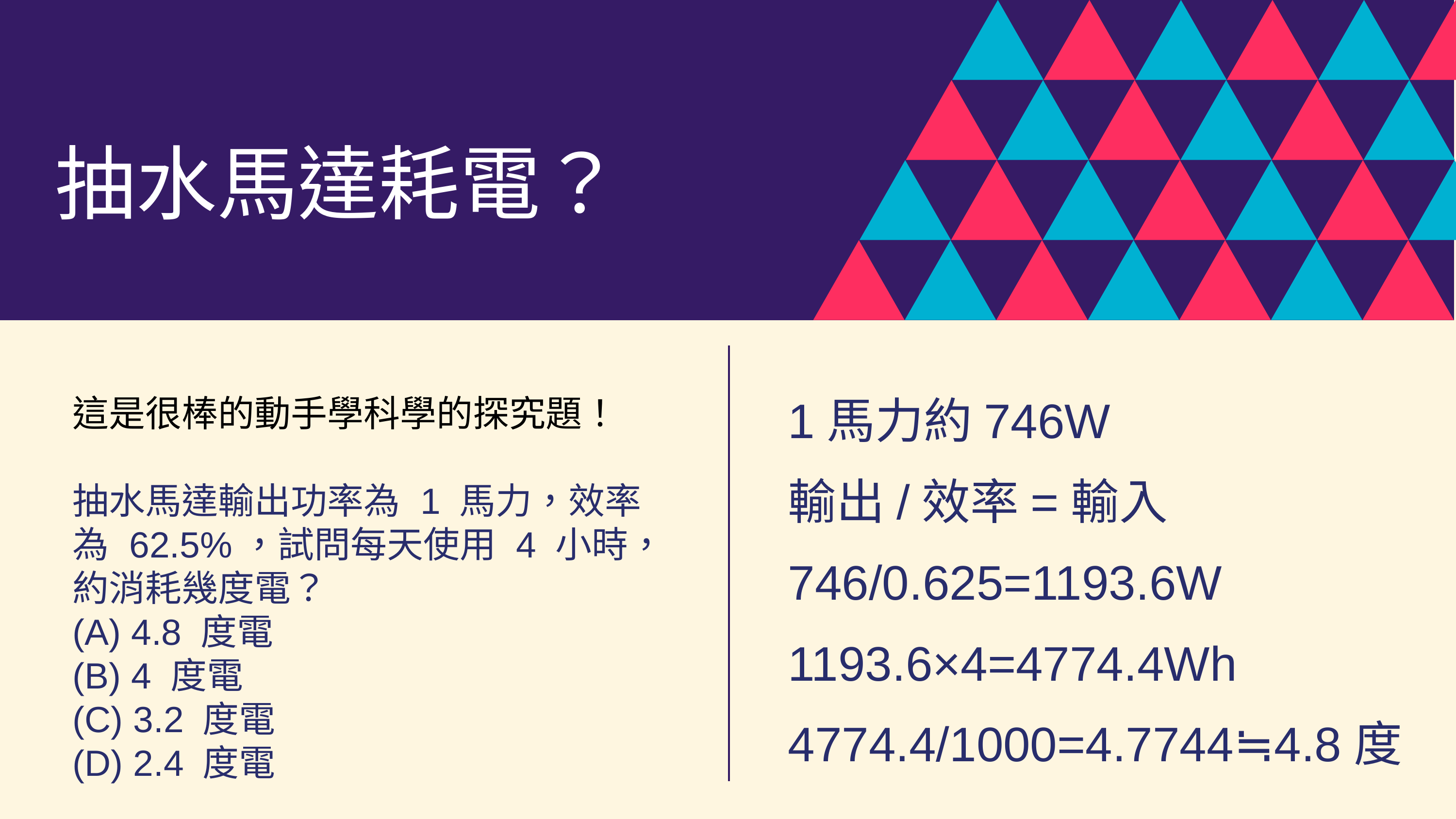

抽水馬達耗電？
1馬力約746W
輸出/效率=輸入
746/0.625=1193.6W
1193.6×4=4774.4Wh
4774.4/1000=4.7744≒4.8度

這是很棒的動手學科學的探究題！

抽水馬達輸出功率為 1 馬力，效率為 62.5%，試問每天使用 4 小時，約消耗幾度電？
(A) 4.8 度電
(B) 4 度電
(C) 3.2 度電
(D) 2.4 度電